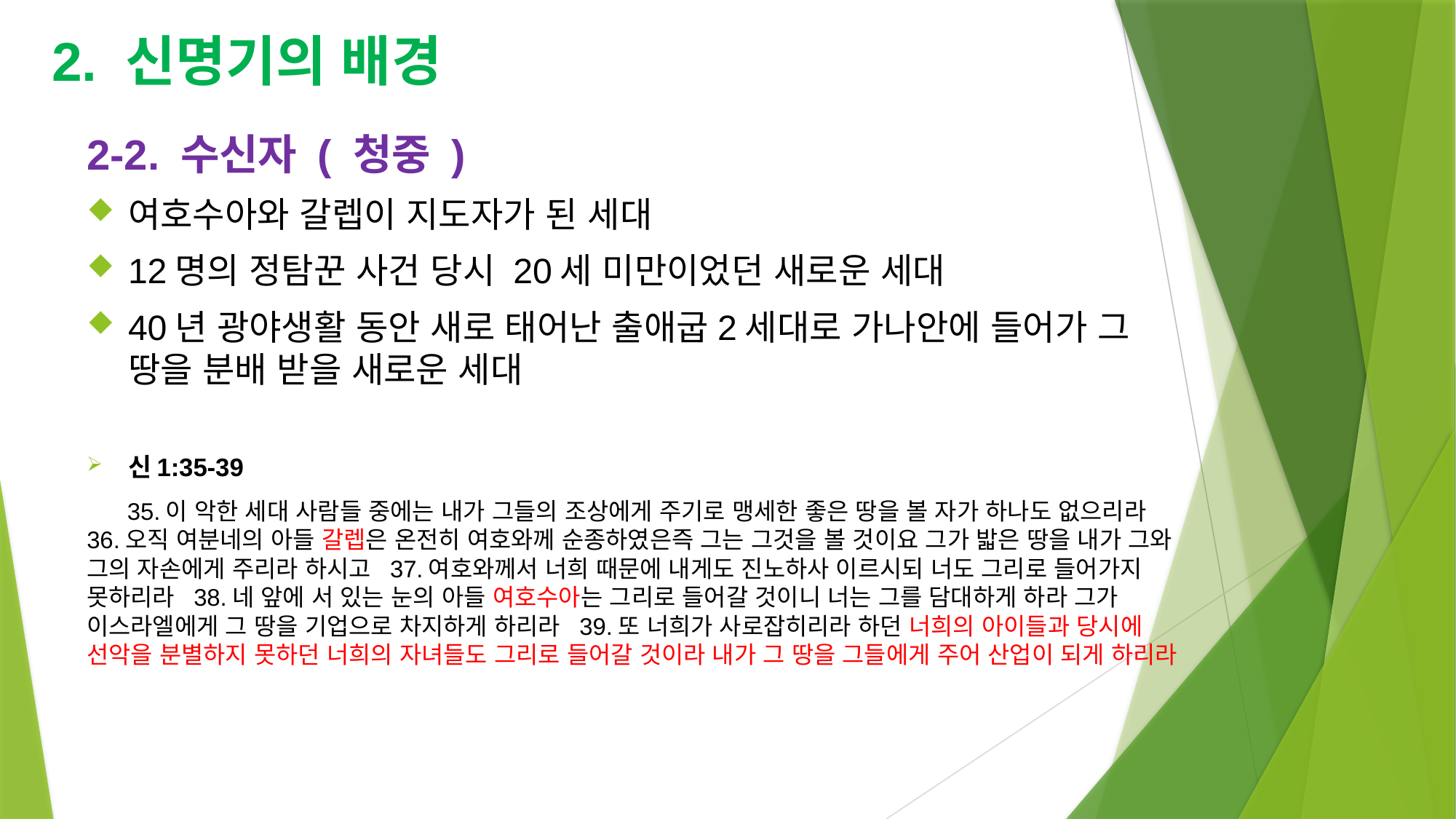

# 2. 신명기의 배경
2-2. 수신자 ( 청중 )
여호수아와 갈렙이 지도자가 된 세대
12명의 정탐꾼 사건 당시 20세 미만이었던 새로운 세대
40년 광야생활 동안 새로 태어난 출애굽2세대로 가나안에 들어가 그 땅을 분배 받을 새로운 세대

신1:35-39
      35.이 악한 세대 사람들 중에는 내가 그들의 조상에게 주기로 맹세한 좋은 땅을 볼 자가 하나도 없으리라  36.오직 여분네의 아들 갈렙은 온전히 여호와께 순종하였은즉 그는 그것을 볼 것이요 그가 밟은 땅을 내가 그와 그의 자손에게 주리라 하시고  37.여호와께서 너희 때문에 내게도 진노하사 이르시되 너도 그리로 들어가지 못하리라  38.네 앞에 서 있는 눈의 아들 여호수아는 그리로 들어갈 것이니 너는 그를 담대하게 하라 그가 이스라엘에게 그 땅을 기업으로 차지하게 하리라  39.또 너희가 사로잡히리라 하던 너희의 아이들과 당시에 선악을 분별하지 못하던 너희의 자녀들도 그리로 들어갈 것이라 내가 그 땅을 그들에게 주어 산업이 되게 하리라